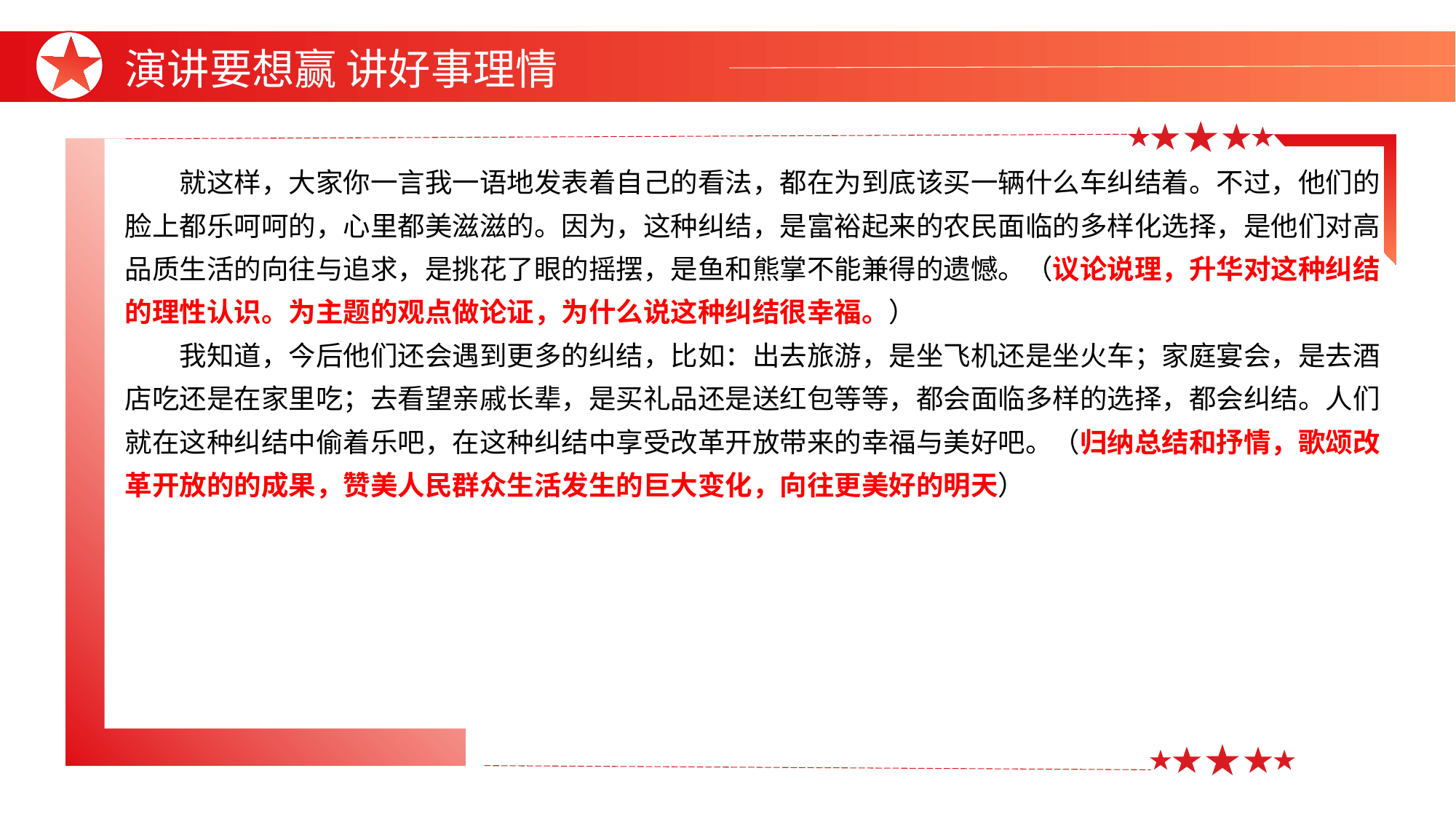

演讲要想赢 讲好事理情

就这样，大家你一言我一语地发表着自己的看法，都在为到底该买一辆什么车纠结着。不过，他们的脸上都乐呵呵的，心里都美滋滋的。因为，这种纠结，是富裕起来的农民面临的多样化选择，是他们对高品质生活的向往与追求，是挑花了眼的摇摆，是鱼和熊掌不能兼得的遗憾。（议论说理，升华对这种纠结的理性认识。为主题的观点做论证，为什么说这种纠结很幸福。）
我知道，今后他们还会遇到更多的纠结，比如：出去旅游，是坐飞机还是坐火车；家庭宴会，是去酒店吃还是在家里吃；去看望亲戚长辈，是买礼品还是送红包等等，都会面临多样的选择，都会纠结。人们就在这种纠结中偷着乐吧，在这种纠结中享受改革开放带来的幸福与美好吧。（归纳总结和抒情，歌颂改革开放的的成果，赞美人民群众生活发生的巨大变化，向往更美好的明天）